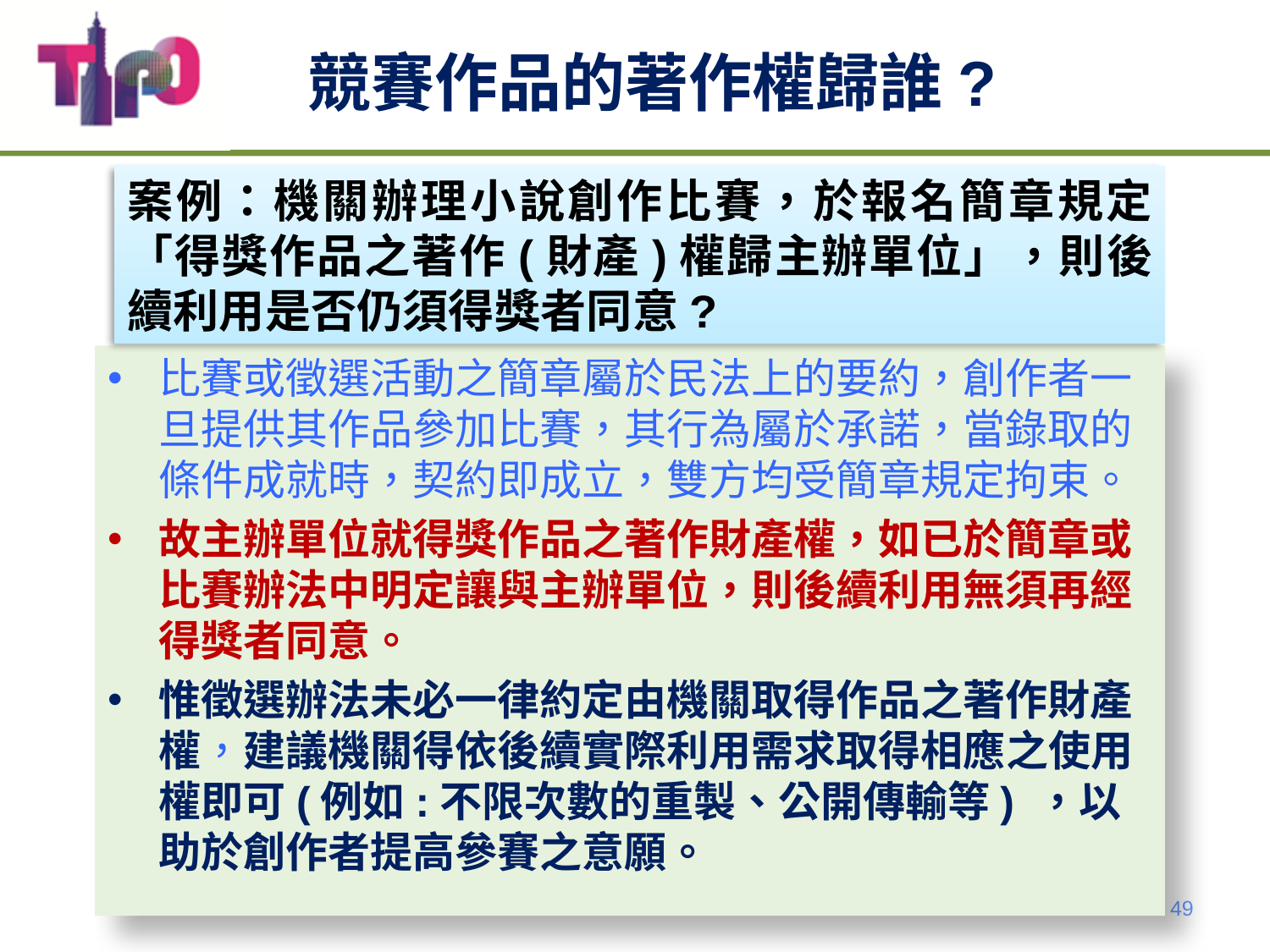

# 競賽作品的著作權歸誰?
案例：機關辦理小說創作比賽，於報名簡章規定「得獎作品之著作(財產)權歸主辦單位」，則後續利用是否仍須得獎者同意?
比賽或徵選活動之簡章屬於民法上的要約，創作者一旦提供其作品參加比賽，其行為屬於承諾，當錄取的條件成就時，契約即成立，雙方均受簡章規定拘束。
故主辦單位就得獎作品之著作財產權，如已於簡章或比賽辦法中明定讓與主辦單位，則後續利用無須再經得獎者同意。
惟徵選辦法未必一律約定由機關取得作品之著作財產權，建議機關得依後續實際利用需求取得相應之使用權即可(例如:不限次數的重製、公開傳輸等) ，以助於創作者提高參賽之意願。
49